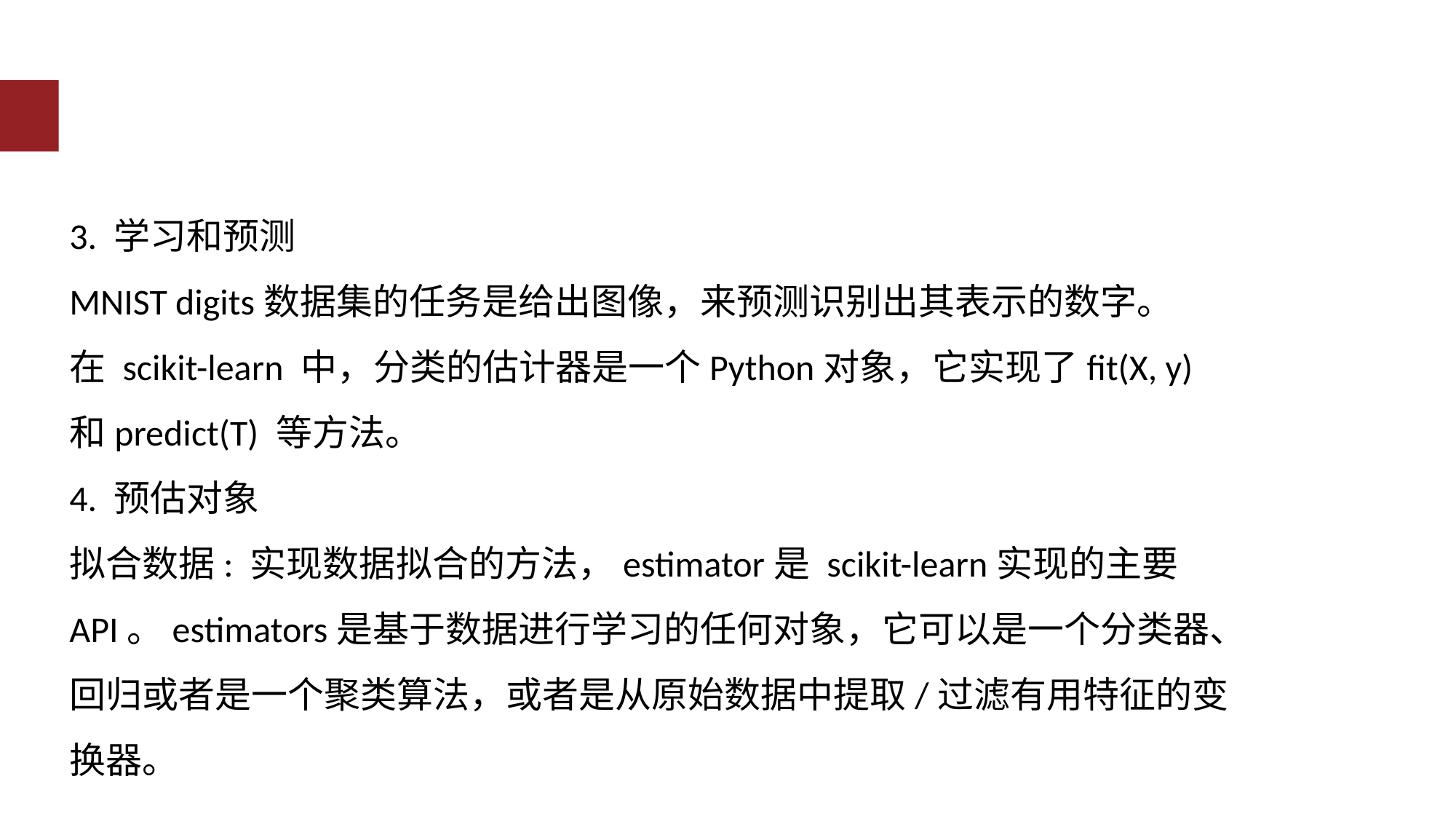

3. 学习和预测
MNIST digits数据集的任务是给出图像，来预测识别出其表示的数字。
在 scikit-learn 中，分类的估计器是一个Python对象，它实现了fit(X, y)和predict(T) 等方法。
4. 预估对象
拟合数据: 实现数据拟合的方法，estimator是 scikit-learn实现的主要 API。estimators是基于数据进行学习的任何对象，它可以是一个分类器、回归或者是一个聚类算法，或者是从原始数据中提取/过滤有用特征的变换器。